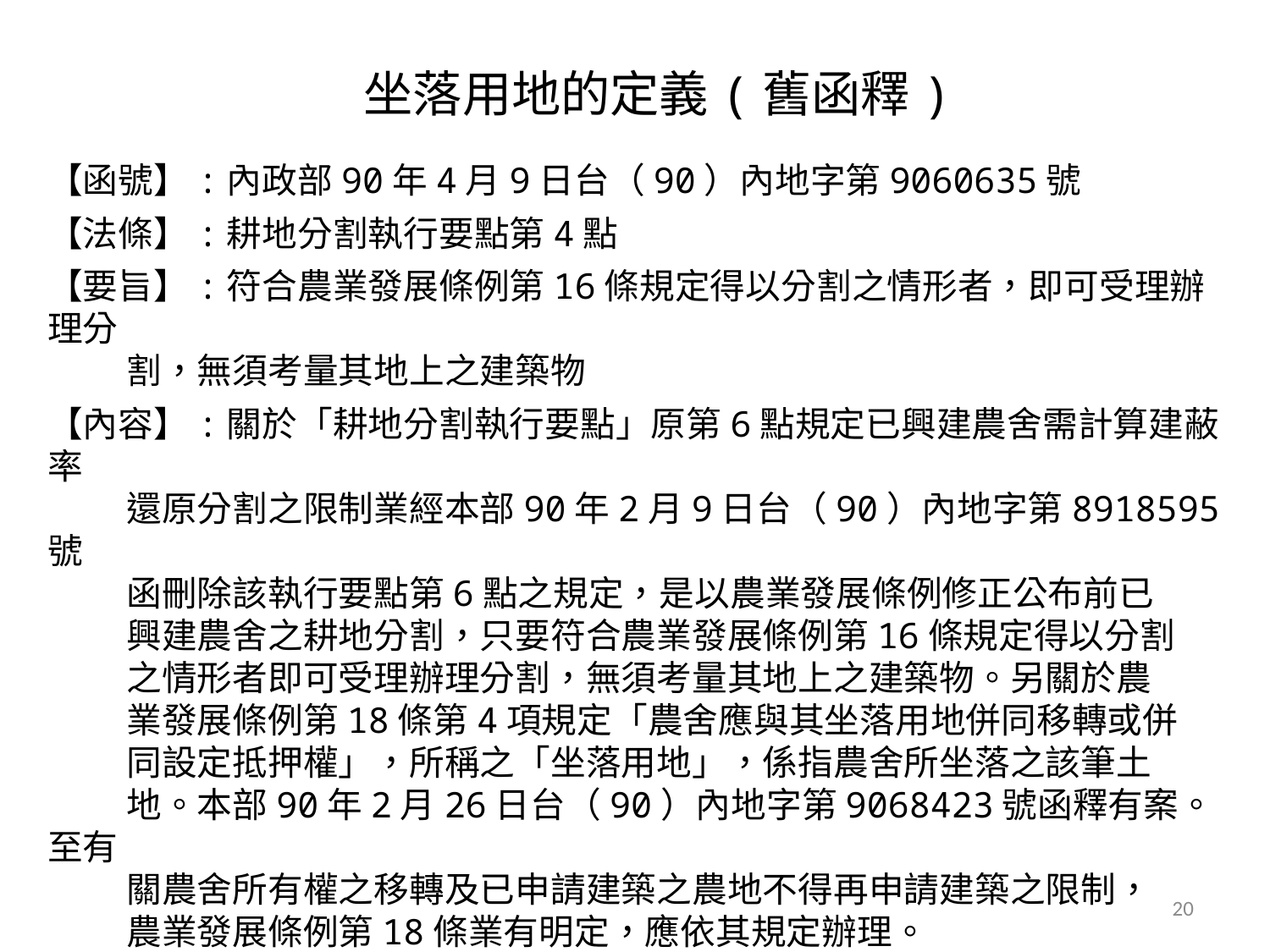

坐落用地的定義(舊函釋)
【函號】:內政部90年4月9日台（90）內地字第9060635號
【法條】:耕地分割執行要點第4點
【要旨】:符合農業發展條例第16條規定得以分割之情形者，即可受理辦理分
         割，無須考量其地上之建築物
【內容】:關於「耕地分割執行要點」原第6點規定已興建農舍需計算建蔽率
         還原分割之限制業經本部90年2月9日台（90）內地字第8918595號
         函刪除該執行要點第6點之規定，是以農業發展條例修正公布前已
         興建農舍之耕地分割，只要符合農業發展條例第16條規定得以分割
         之情形者即可受理辦理分割，無須考量其地上之建築物。另關於農
         業發展條例第18條第4項規定「農舍應與其坐落用地併同移轉或併
         同設定抵押權」，所稱之「坐落用地」，係指農舍所坐落之該筆土
         地。本部90年2月26日台（90）內地字第9068423號函釋有案。至有
         關農舍所有權之移轉及已申請建築之農地不得再申請建築之限制，
         農業發展條例第18條業有明定，應依其規定辦理。
（備註：本解釋函令所稱之坐落用地，非指集村興建農舍之坐落用地。）
20